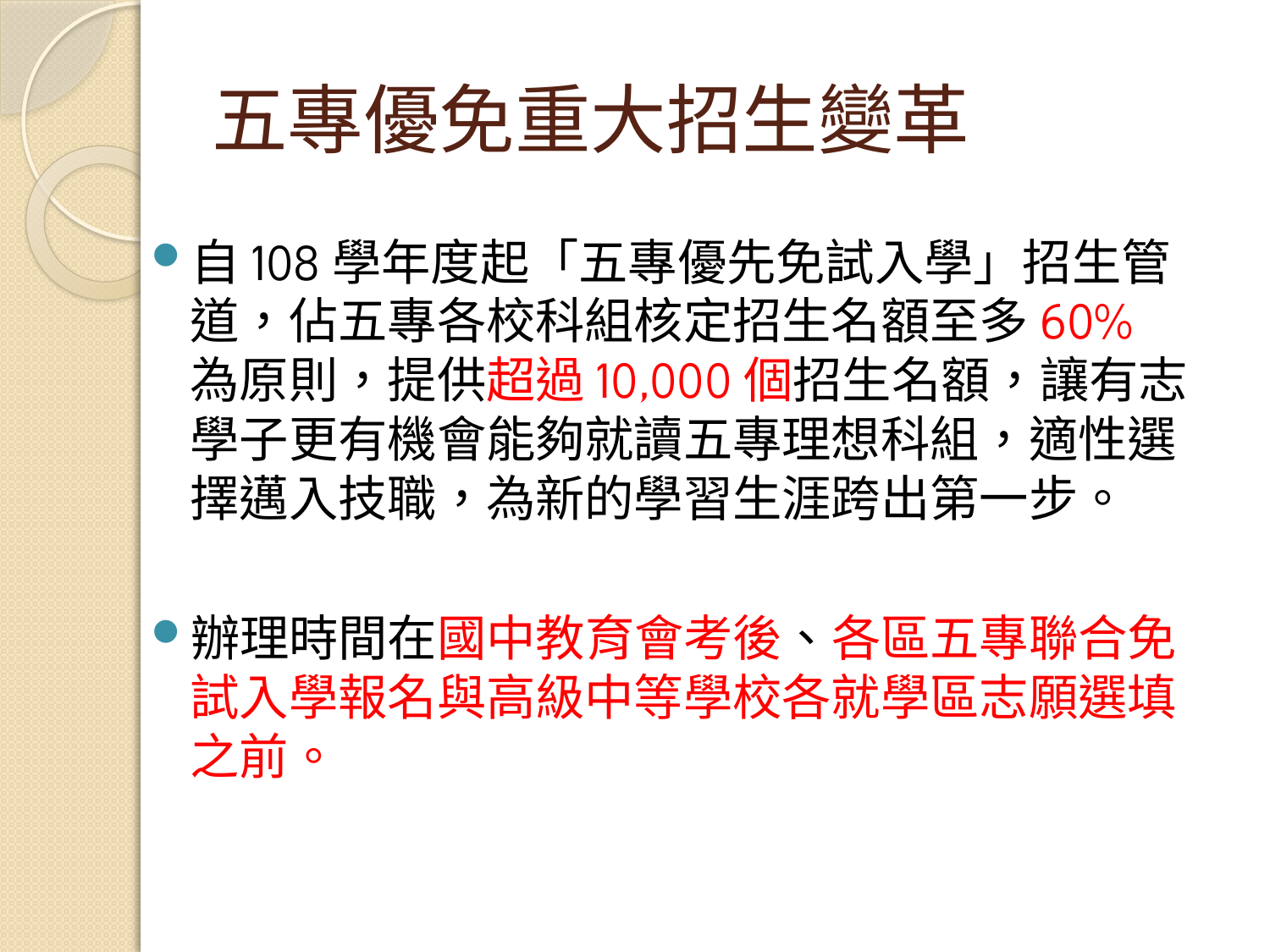

# 五專優免重大招生變革
自108學年度起「五專優先免試入學」招生管道，佔五專各校科組核定招生名額至多60%為原則，提供超過10,000個招生名額，讓有志學子更有機會能夠就讀五專理想科組，適性選擇邁入技職，為新的學習生涯跨出第一步。

辦理時間在國中教育會考後、各區五專聯合免試入學報名與高級中等學校各就學區志願選填之前。